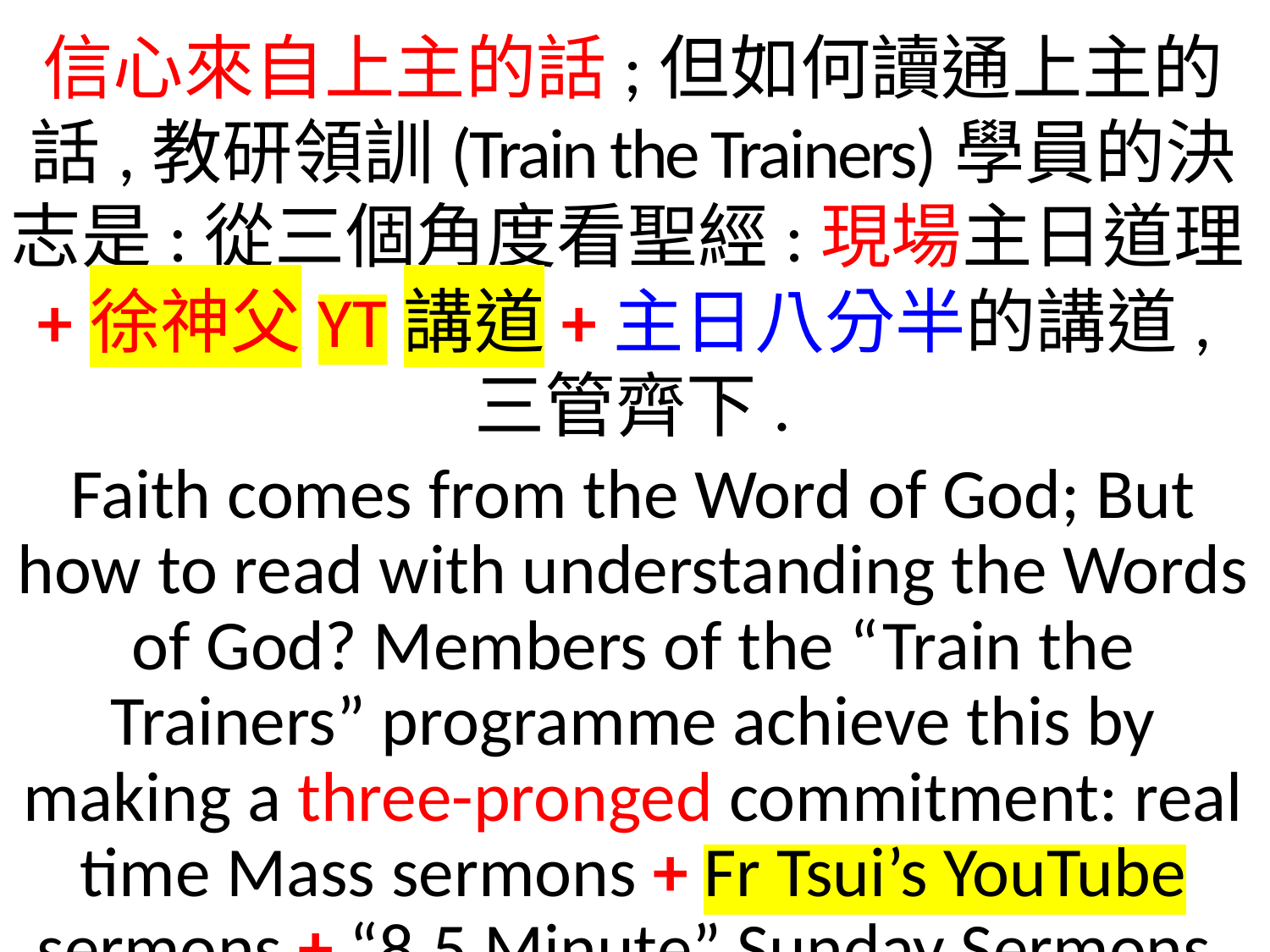

信心來自上主的話;但如何讀通上主的話,教研領訓(Train the Trainers)學員的決志是:從三個角度看聖經:現場主日道理+徐神父YT講道+主日八分半的講道,三管齊下.
Faith comes from the Word of God; But how to read with understanding the Words of God? Members of the “Train the Trainers” programme achieve this by making a three-pronged commitment: real time Mass sermons + Fr Tsui’s YouTube sermons + “8.5 Minute” Sunday Sermons.